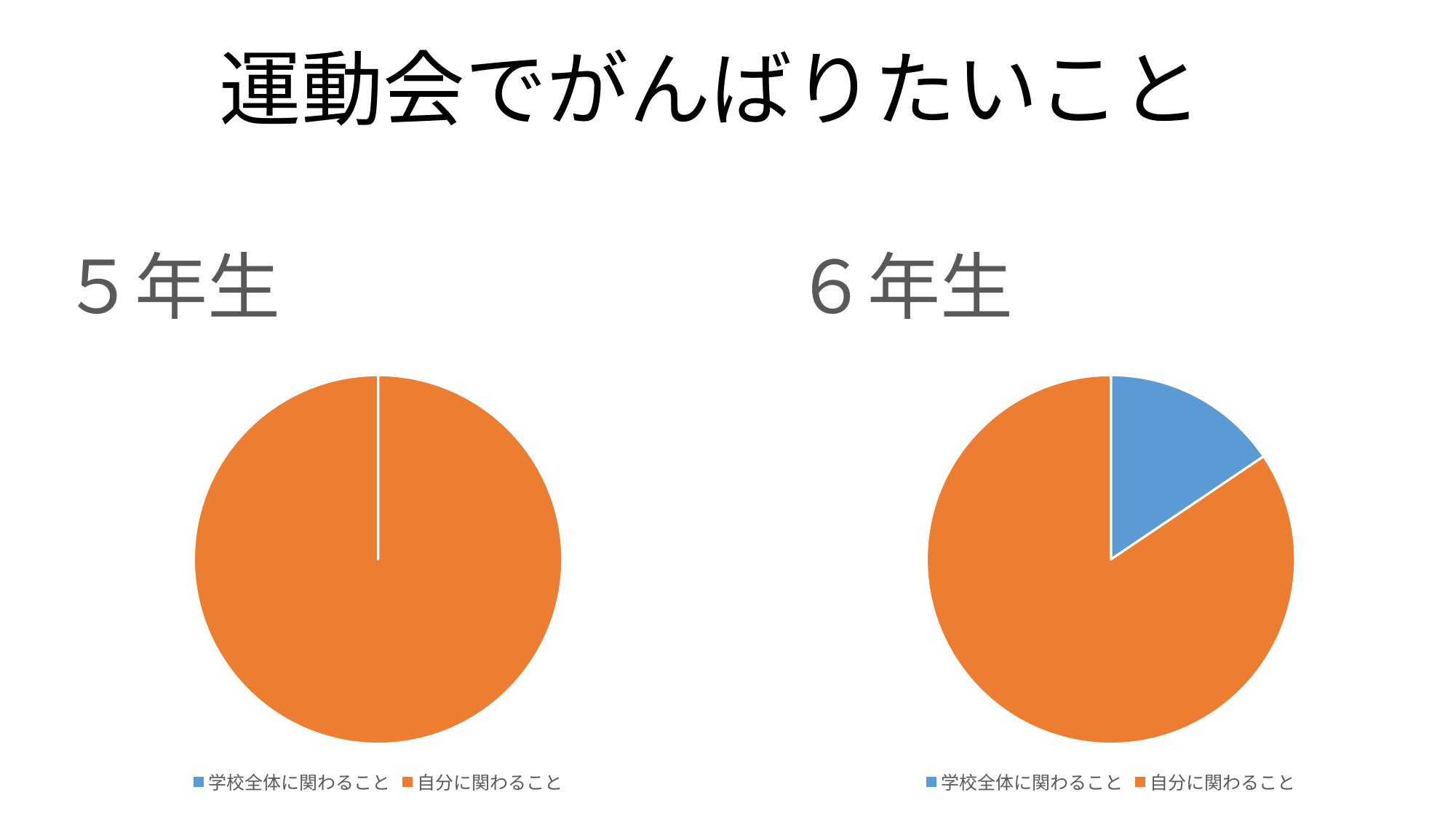

運動会でがんばりたいこと

### Chart: ５年生

| Category | ５年生 |
|---|---|
| 学校全体に関わること | 0.0 |
| 自分に関わること | 60.0 |

### Chart: ６年生

| Category | ５年生 |
|---|---|
| 学校全体に関わること | 7.0 |
| 自分に関わること | 38.0 |